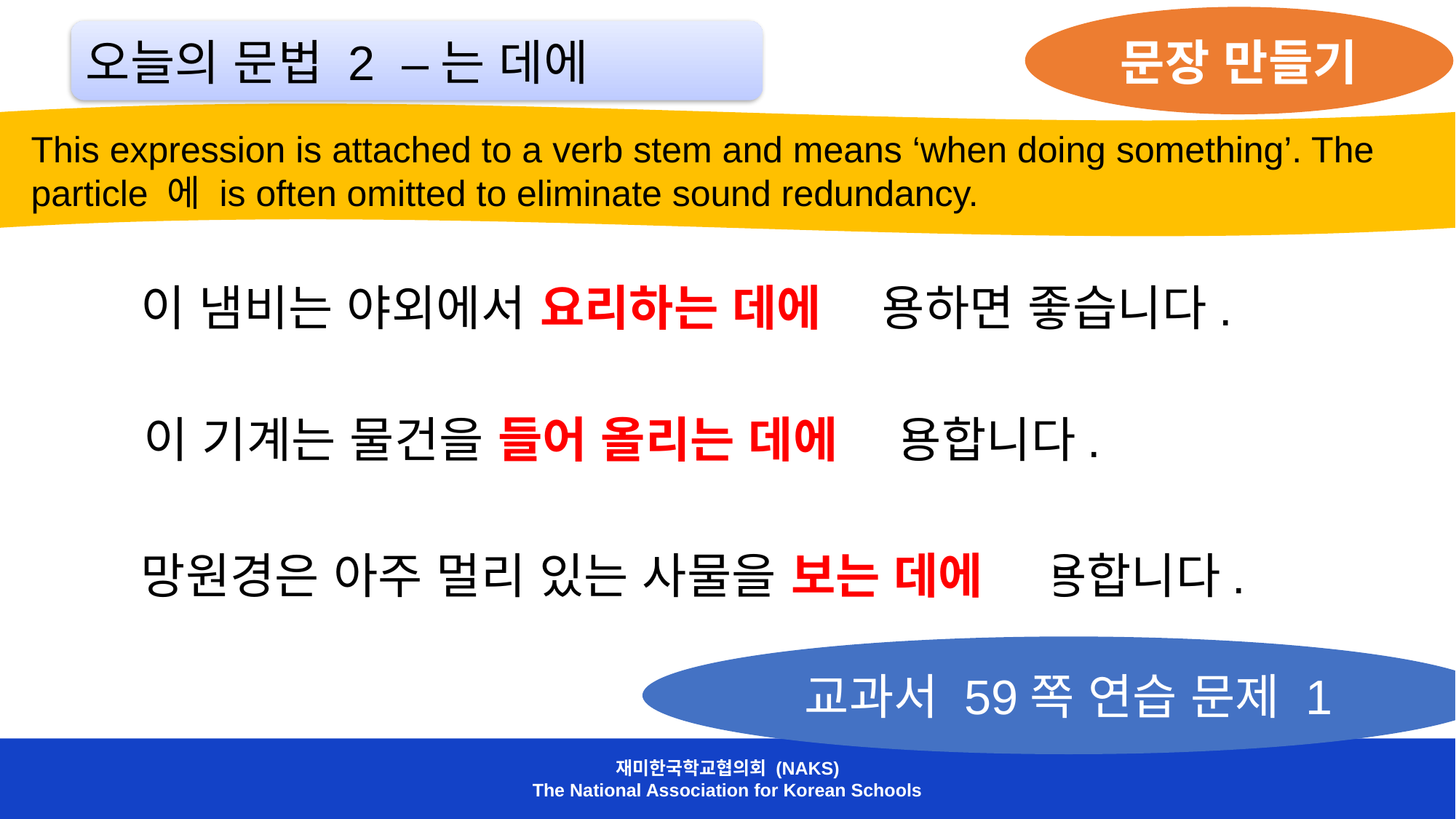

문장 만들기
오늘의 문법 2  –는 데에
  This expression is attached to a verb stem and means ‘when doing something’. The
  particle 에 is often omitted to eliminate sound redundancy.
이 냄비는 야외에서 요리하는 데에 사용하면 좋습니다.

이 기계는 물건을 들어 올리는 데에 사용합니다.

망원경은 아주 멀리 있는 사물을 보는 데에 사용합니다.

교과서 59쪽 연습 문제 1
재미한국학교협의회 (NAKS)
The National Association for Korean Schools